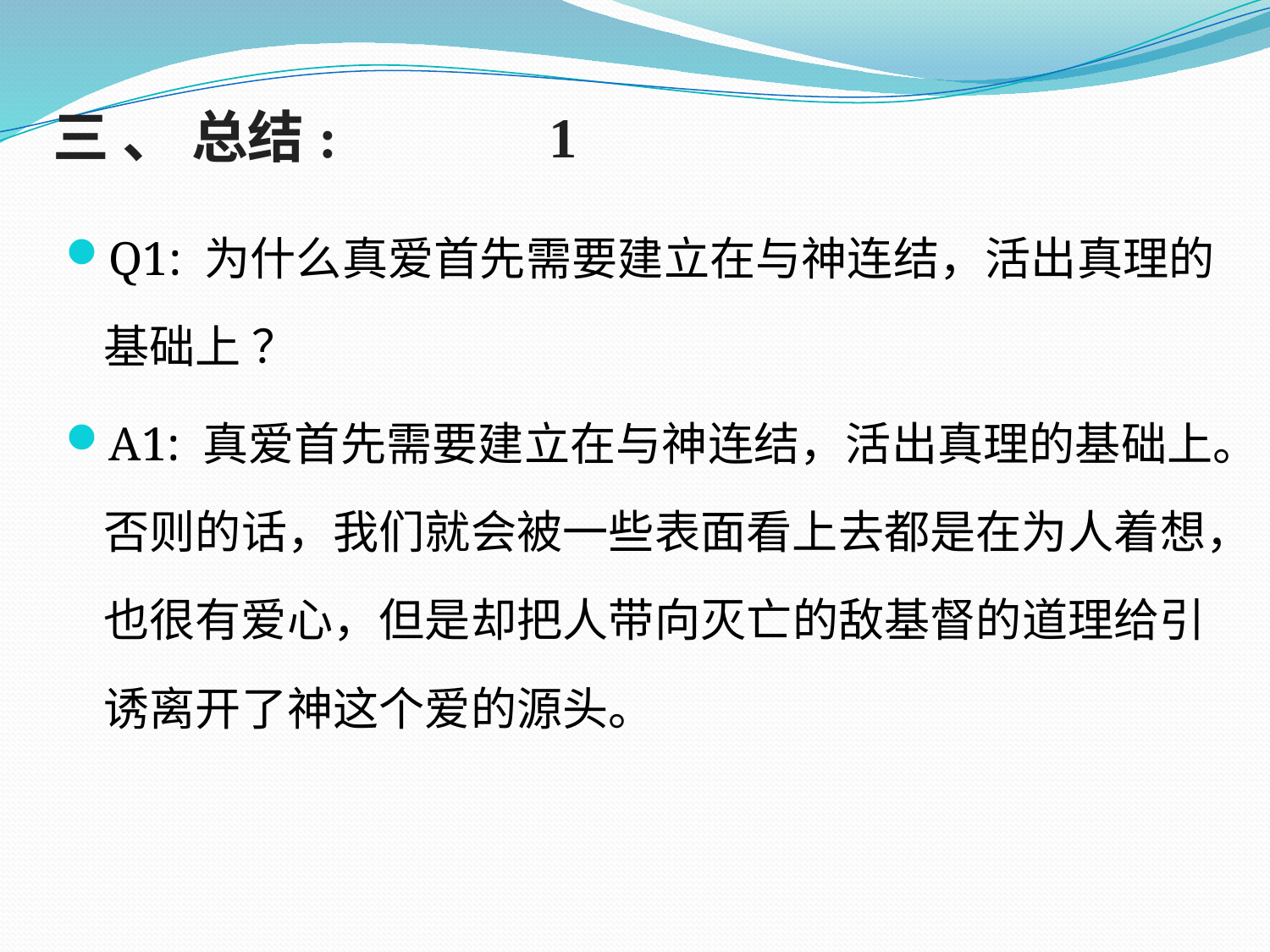

# 三 、 总结:               1
Q1: 为什么真爱首先需要建立在与神连结，活出真理的基础上 ？
A1: 真爱首先需要建立在与神连结，活出真理的基础上。否则的话，我们就会被一些表面看上去都是在为人着想，也很有爱心，但是却把人带向灭亡的敌基督的道理给引诱离开了神这个爱的源头。